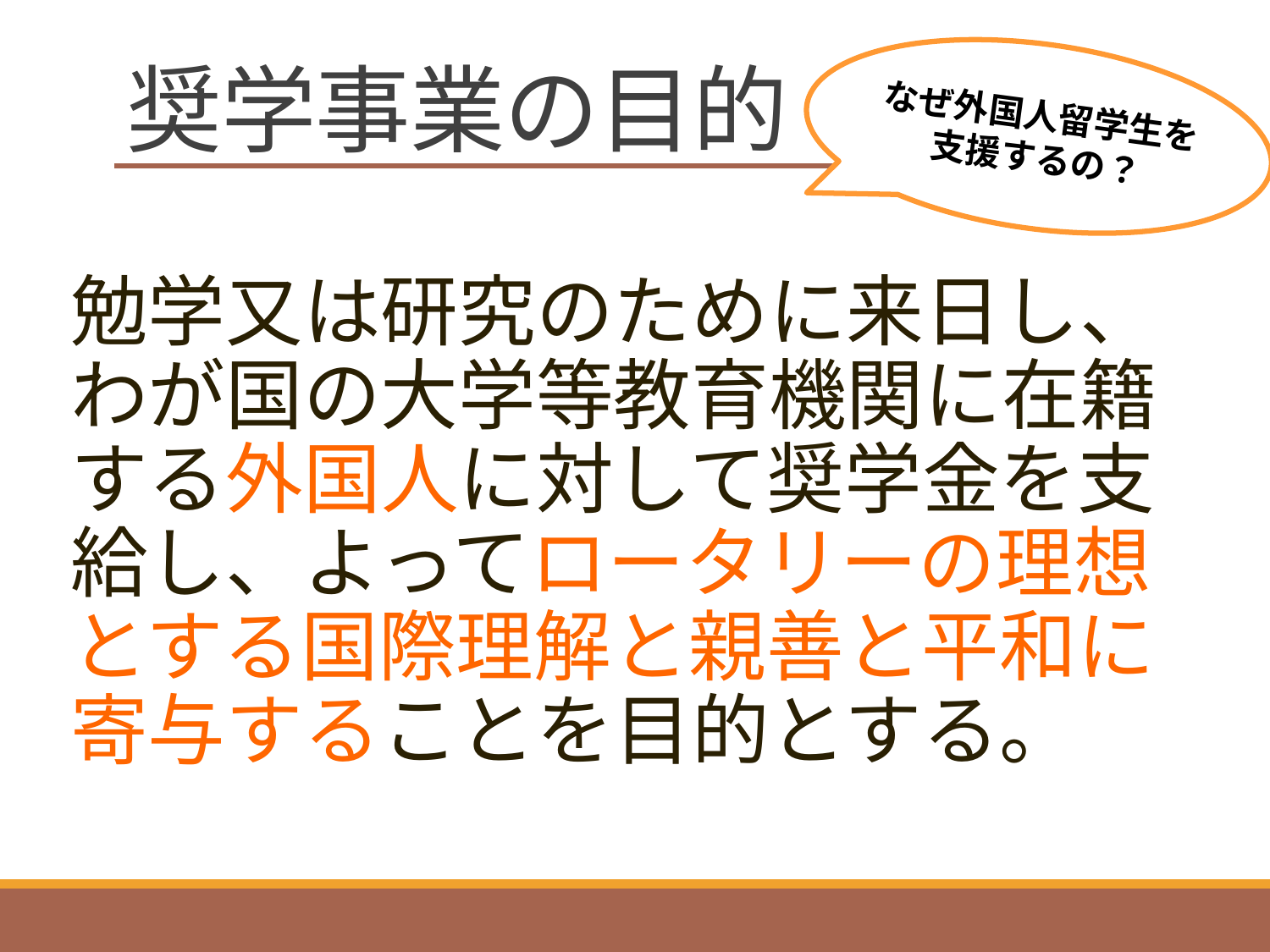

なぜ外国人留学生を
支援するの？
# 奨学事業の目的
勉学又は研究のために来日し、わが国の大学等教育機関に在籍する外国人に対して奨学金を支給し、よってロータリーの理想とする国際理解と親善と平和に寄与することを目的とする。